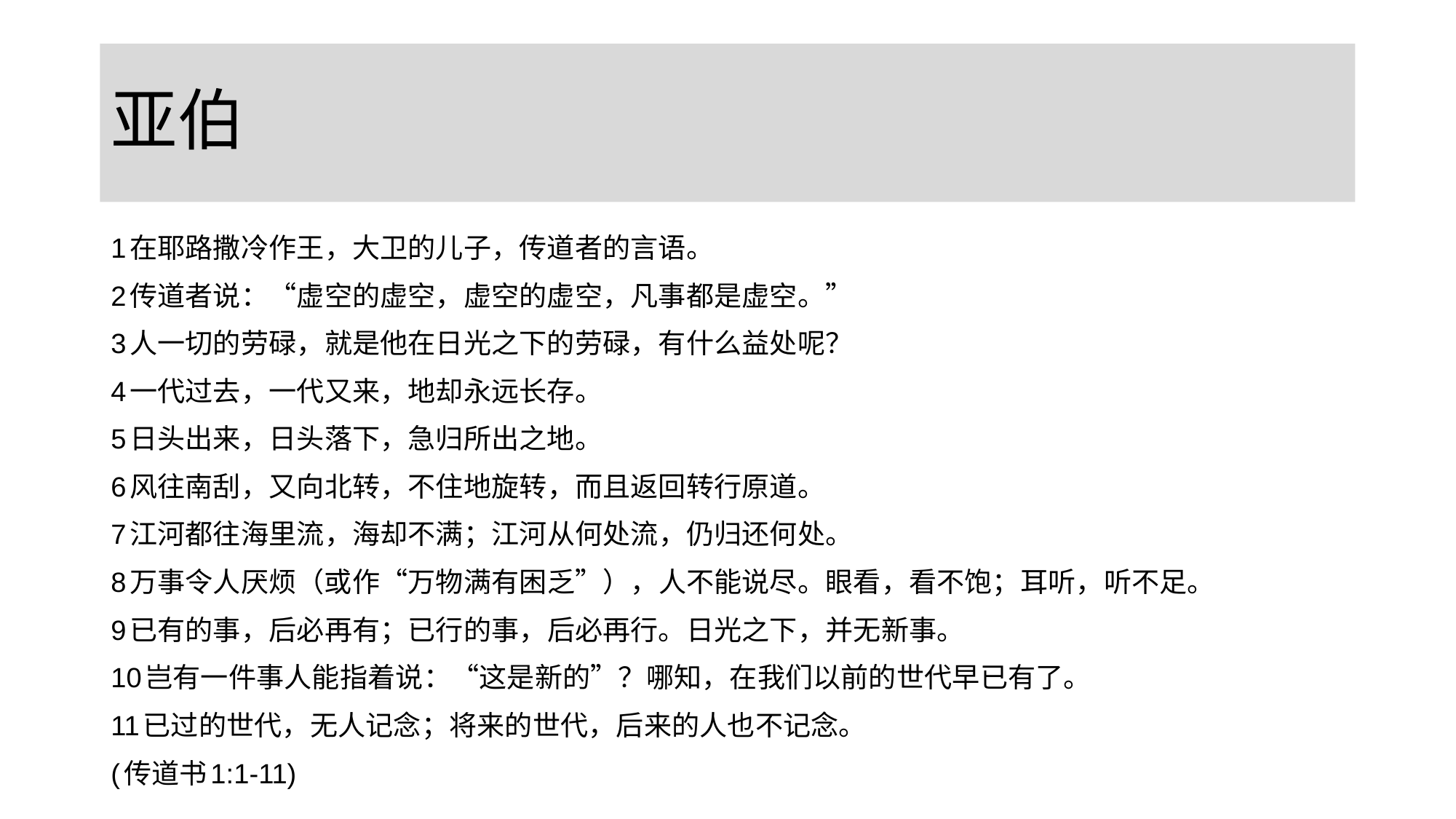

# 亚伯
1在耶路撒冷作王，大卫的儿子，传道者的言语。
2传道者说：“虚空的虚空，虚空的虚空，凡事都是虚空。”
3人一切的劳碌，就是他在日光之下的劳碌，有什么益处呢？
4一代过去，一代又来，地却永远长存。
5日头出来，日头落下，急归所出之地。
6风往南刮，又向北转，不住地旋转，而且返回转行原道。
7江河都往海里流，海却不满；江河从何处流，仍归还何处。
8万事令人厌烦（或作“万物满有困乏”），人不能说尽。眼看，看不饱；耳听，听不足。
9已有的事，后必再有；已行的事，后必再行。日光之下，并无新事。
10岂有一件事人能指着说：“这是新的”？哪知，在我们以前的世代早已有了。
11已过的世代，无人记念；将来的世代，后来的人也不记念。
(传道书1:1-11)